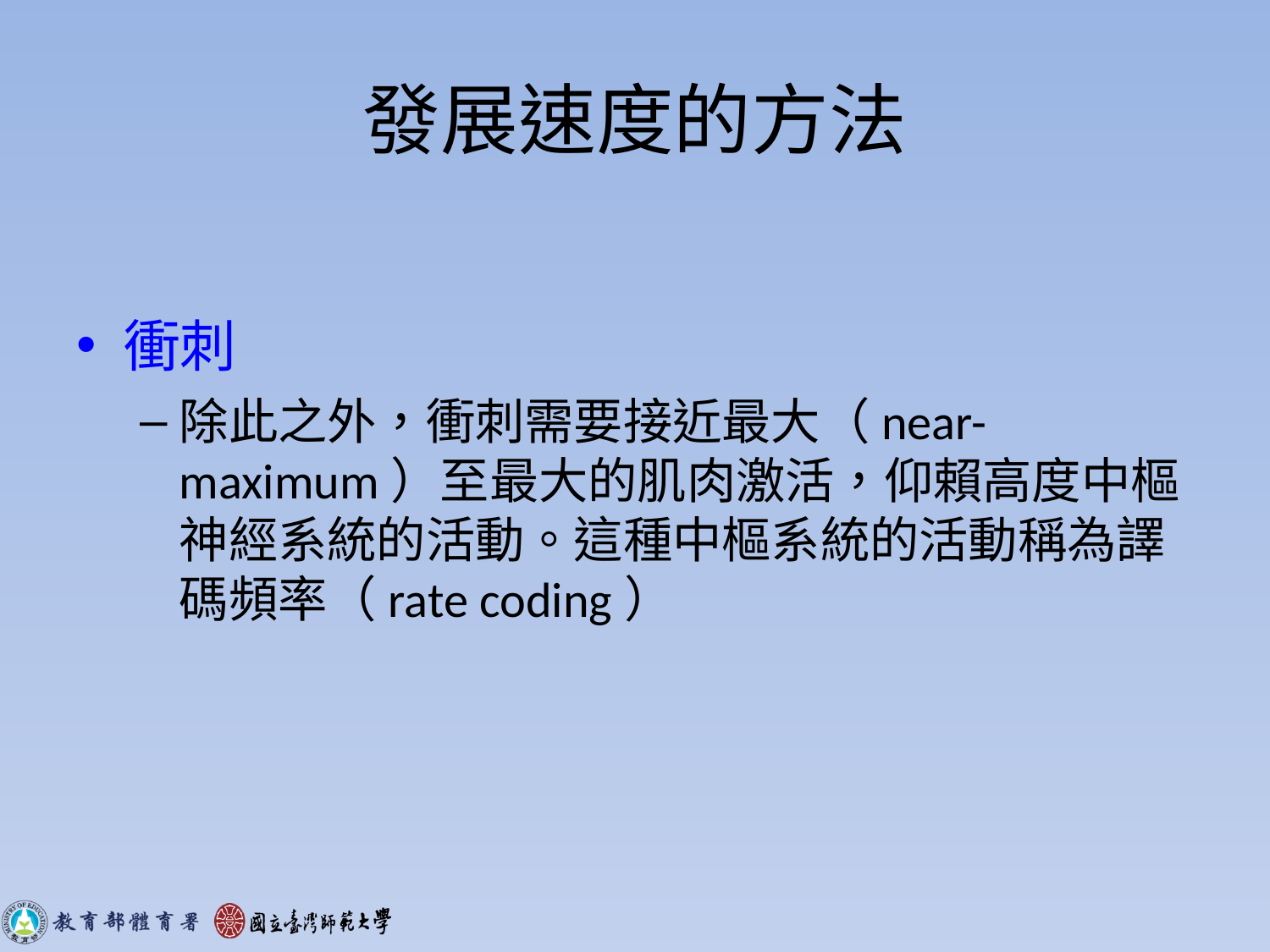

# 發展速度的方法

衝刺
除此之外，衝刺需要接近最大（near- maximum）至最大的肌肉激活，仰賴高度中樞神經系統的活動。這種中樞系統的活動稱為譯碼頻率（rate coding）